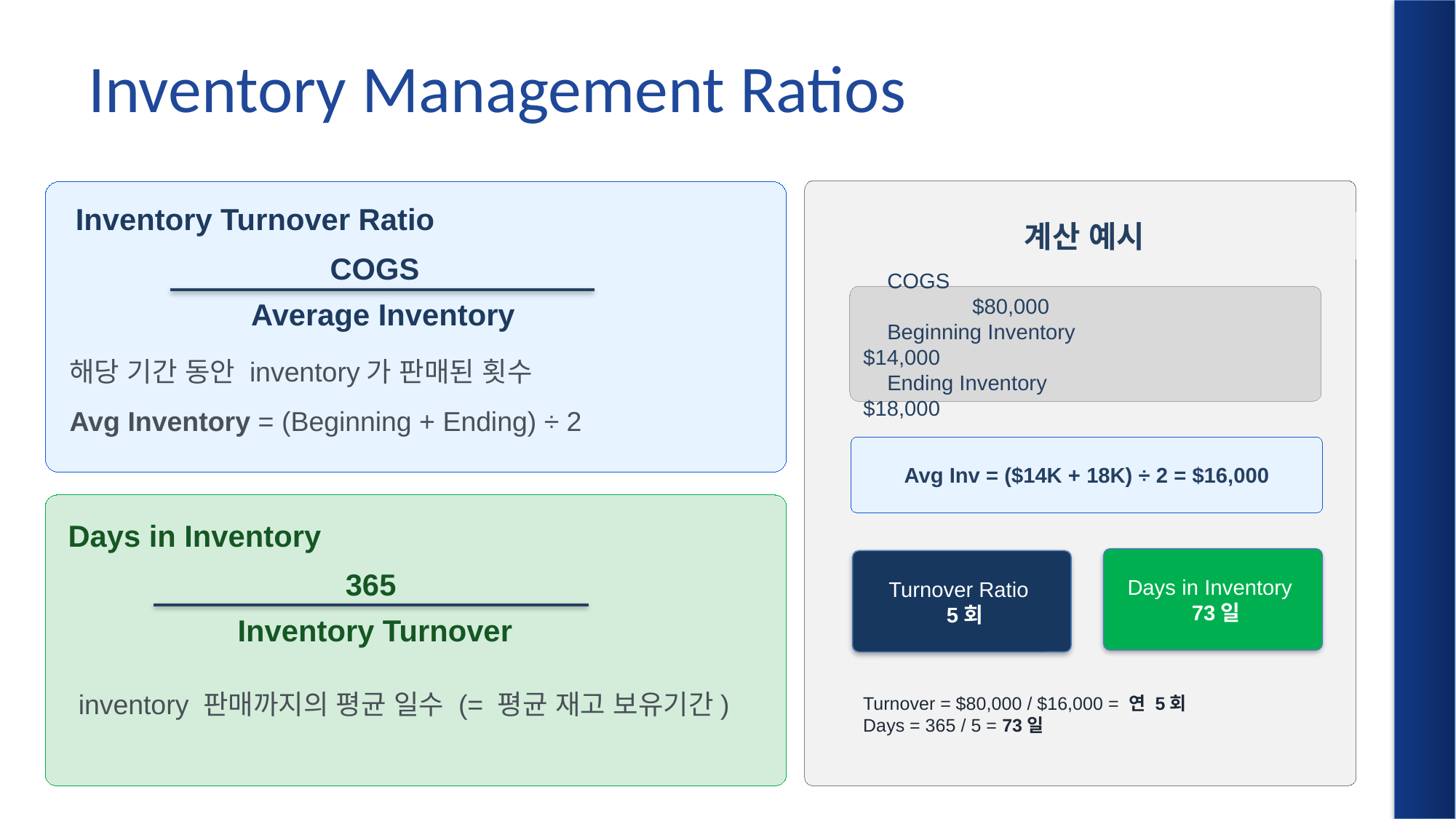

# Inventory Management Ratios

계산 예시
Inventory Turnover Ratio
COGS
  Average Inventory
    COGS					$80,000
    Beginning Inventory			$14,000
    Ending Inventory			$18,000
해당 기간 동안 inventory가 판매된 횟수

Avg Inventory = (Beginning + Ending) ÷ 2

Avg Inv = ($14K + 18K) ÷ 2 = $16,000

Days in Inventory
Days in Inventory
 73일
Turnover Ratio
 5회
365
Inventory Turnover
Turnover = $80,000 / $16,000 = 연 5회
Days = 365 / 5 = 73일
inventory 판매까지의 평균 일수 (= 평균 재고 보유기간)